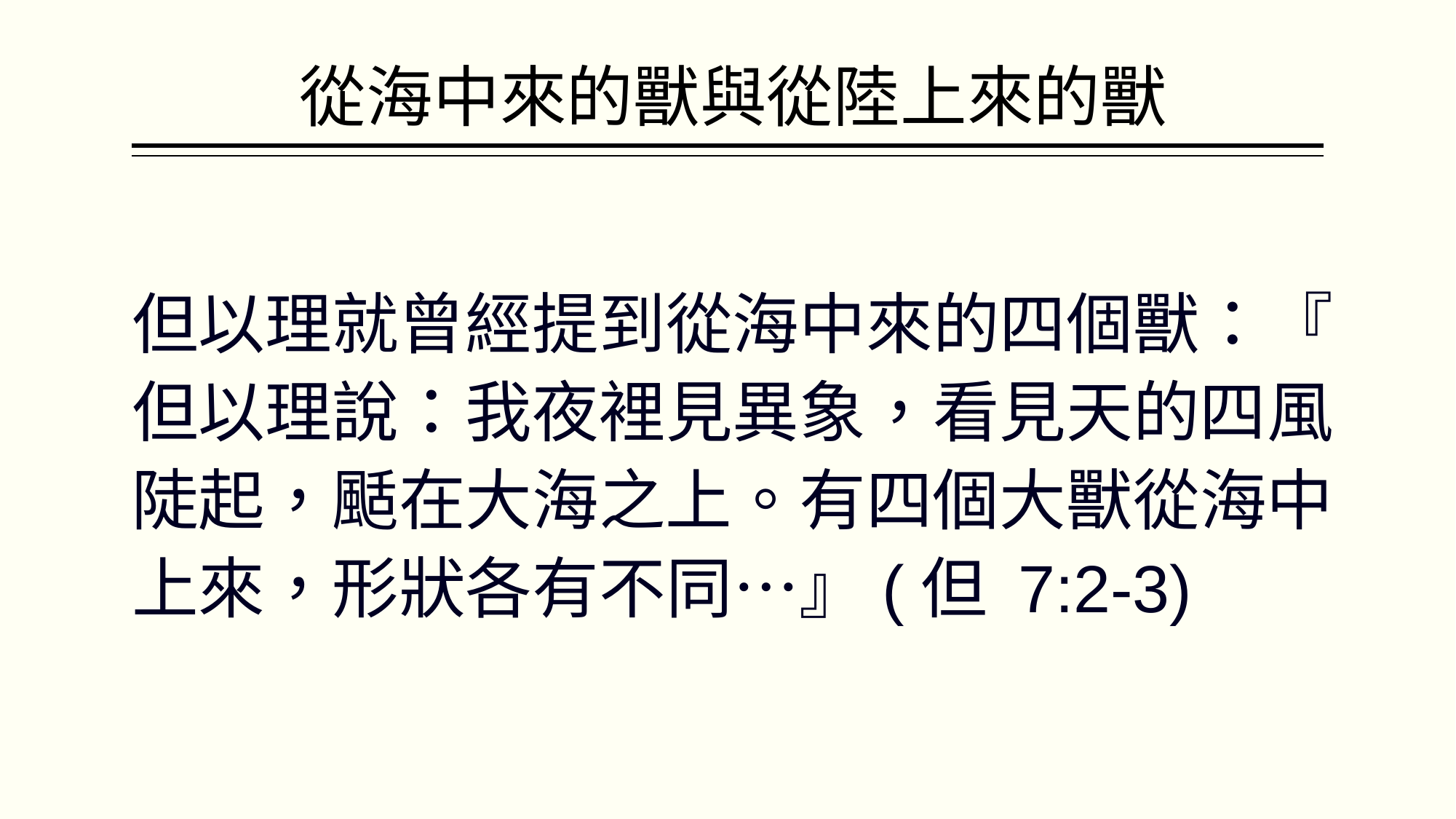

# 從海中來的獸與從陸上來的獸
但以理就曾經提到從海中來的四個獸：『 但以理說：我夜裡見異象，看見天的四風陡起，颳在大海之上。有四個大獸從海中上來，形狀各有不同…』(但 7:2-3)